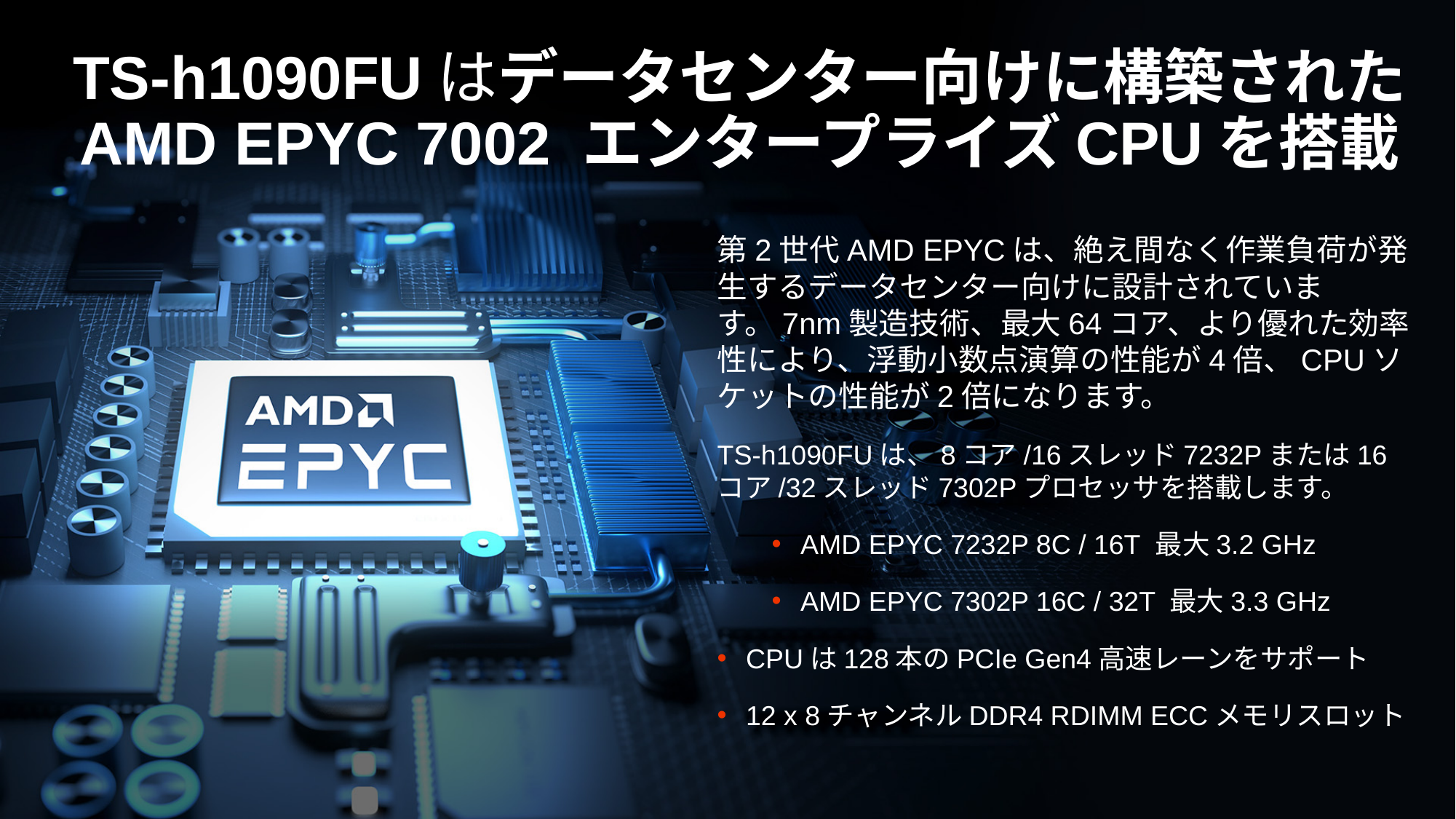

TS-h1090FUはデータセンター向けに構築された
AMD EPYC 7002 エンタープライズCPUを搭載
第2世代AMD EPYCは、絶え間なく作業負荷が発生するデータセンター向けに設計されています。7nm製造技術、最大64コア、より優れた効率性により、浮動小数点演算の性能が4倍、CPUソケットの性能が2倍になります。
TS-h1090FUは、8コア/16スレッド7232Pまたは16コア/32スレッド7302Pプロセッサを搭載します。
AMD EPYC 7232P 8C / 16T 最大3.2 GHz
AMD EPYC 7302P 16C / 32T 最大3.3 GHz
CPUは128本のPCIe Gen4高速レーンをサポート
12 x 8チャンネルDDR4 RDIMM ECCメモリスロット